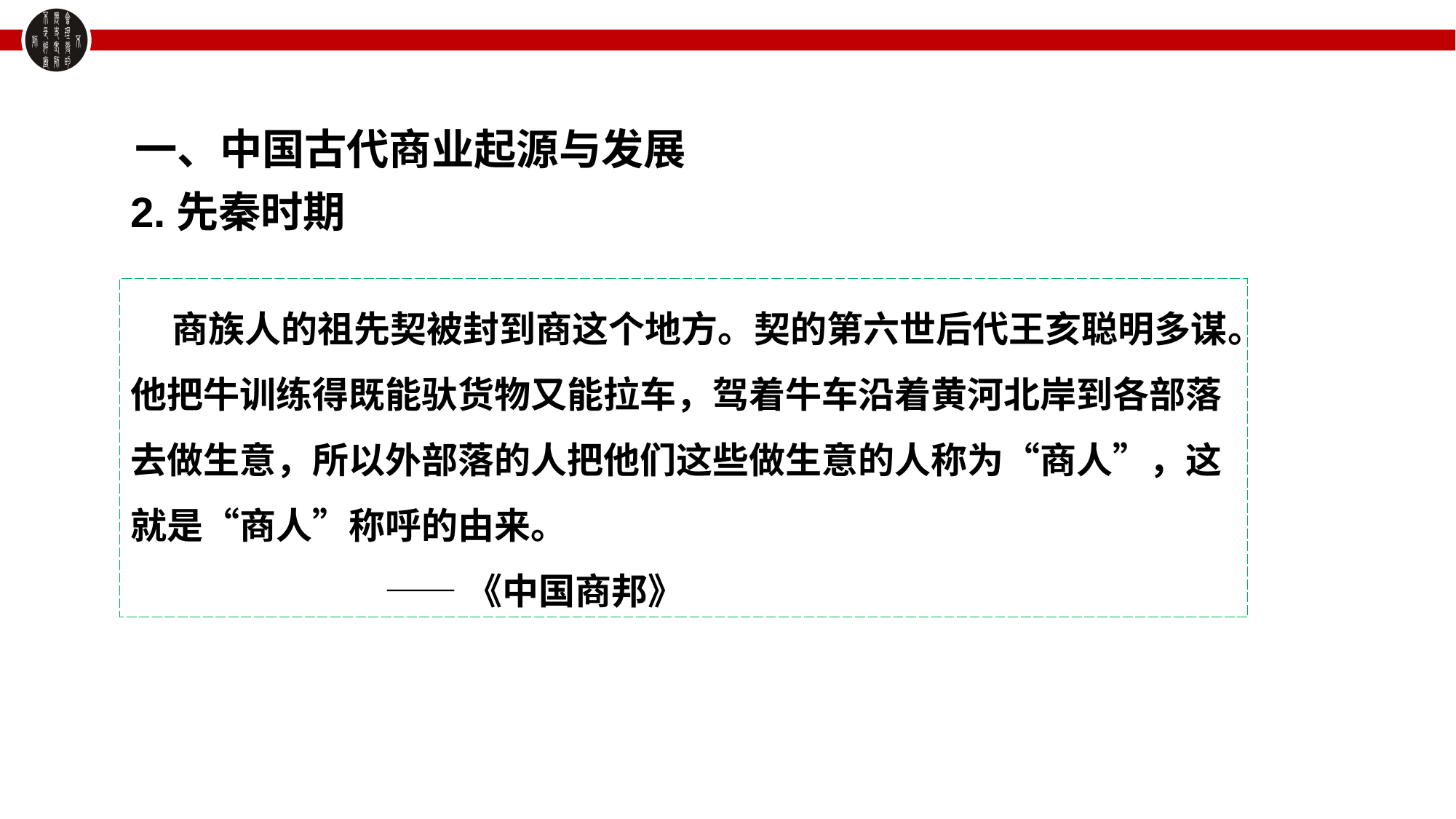

一、中国古代商业起源与发展
2.先秦时期
    商族人的祖先契被封到商这个地方。契的第六世后代王亥聪明多谋。他把牛训练得既能驮货物又能拉车，驾着牛车沿着黄河北岸到各部落去做生意，所以外部落的人把他们这些做生意的人称为“商人”，这就是“商人”称呼的由来。
                               ——《中国商邦》